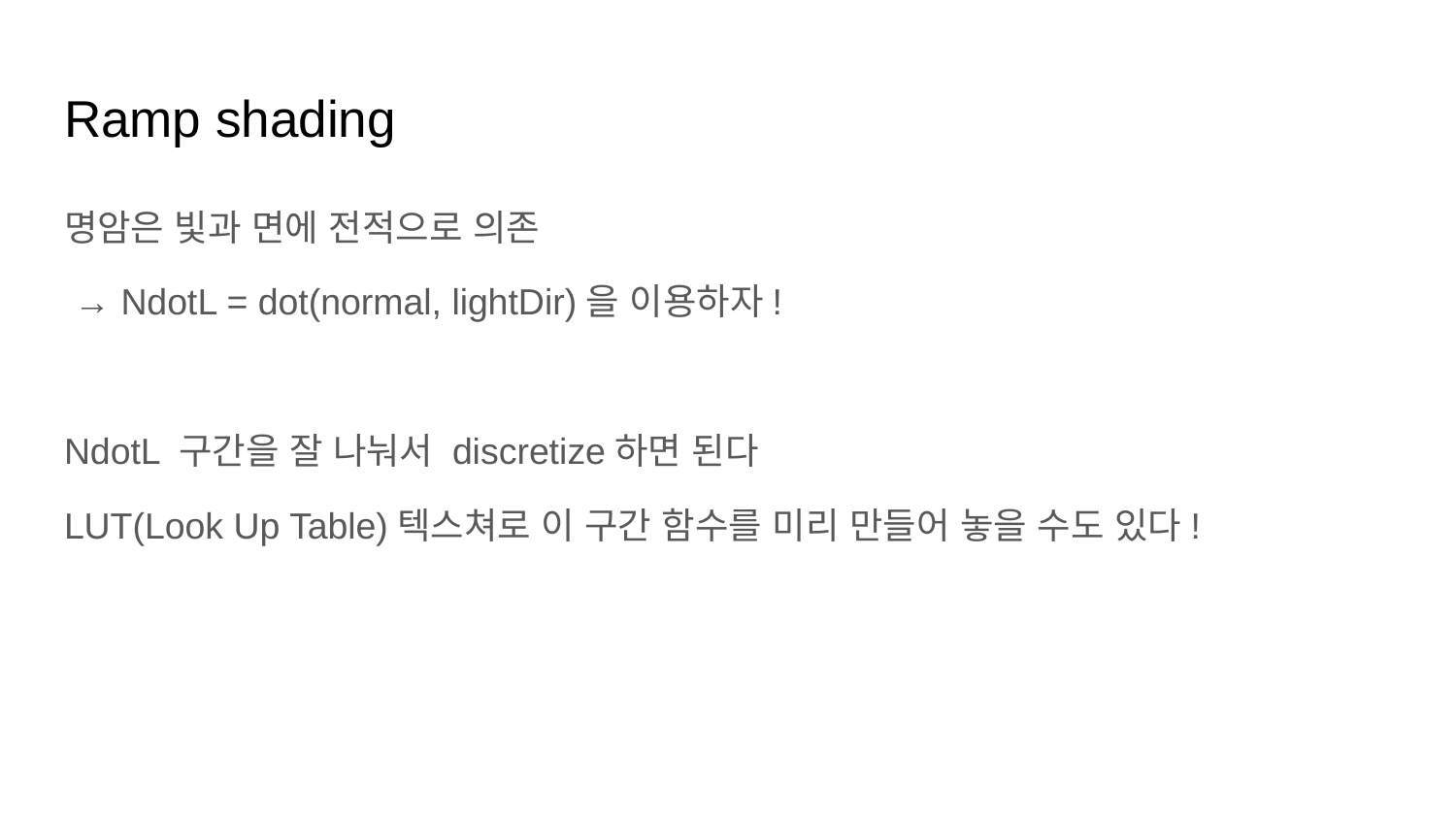

# Ramp shading
명암은 빛과 면에 전적으로 의존
 → NdotL = dot(normal, lightDir)을 이용하자!

NdotL 구간을 잘 나눠서 discretize하면 된다
LUT(Look Up Table)텍스쳐로 이 구간 함수를 미리 만들어 놓을 수도 있다!